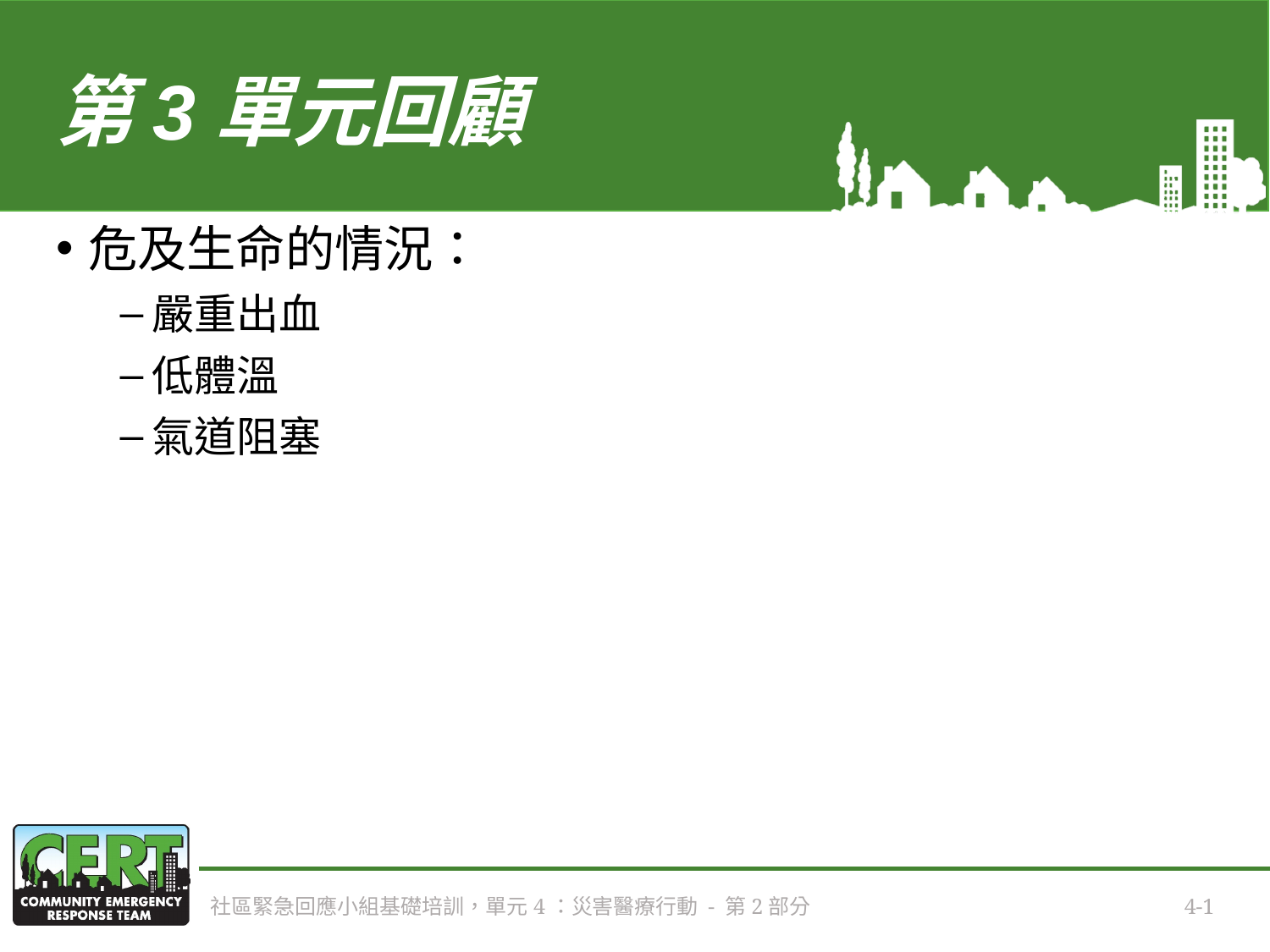

# 第3單元回顧
危及生命的情況：
嚴重出血
低體溫
氣道阻塞
社區緊急回應小組基礎培訓，單元4：災害醫療行動 - 第2部分
4-1